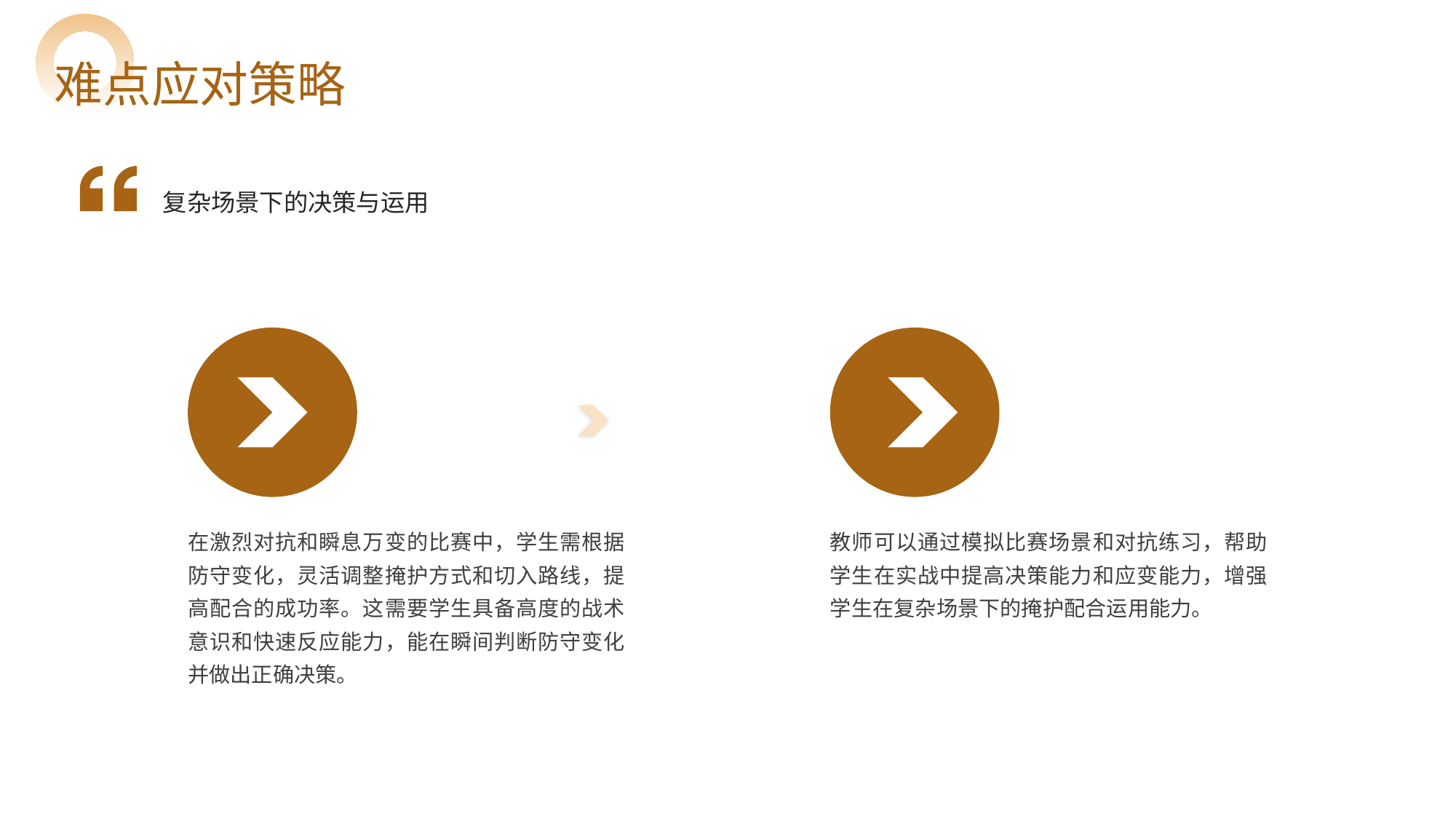

难点应对策略

复杂场景下的决策与运用

在激烈对抗和瞬息万变的比赛中，学生需根据防守变化，灵活调整掩护方式和切入路线，提高配合的成功率。这需要学生具备高度的战术意识和快速反应能力，能在瞬间判断防守变化并做出正确决策。
教师可以通过模拟比赛场景和对抗练习，帮助学生在实战中提高决策能力和应变能力，增强学生在复杂场景下的掩护配合运用能力。